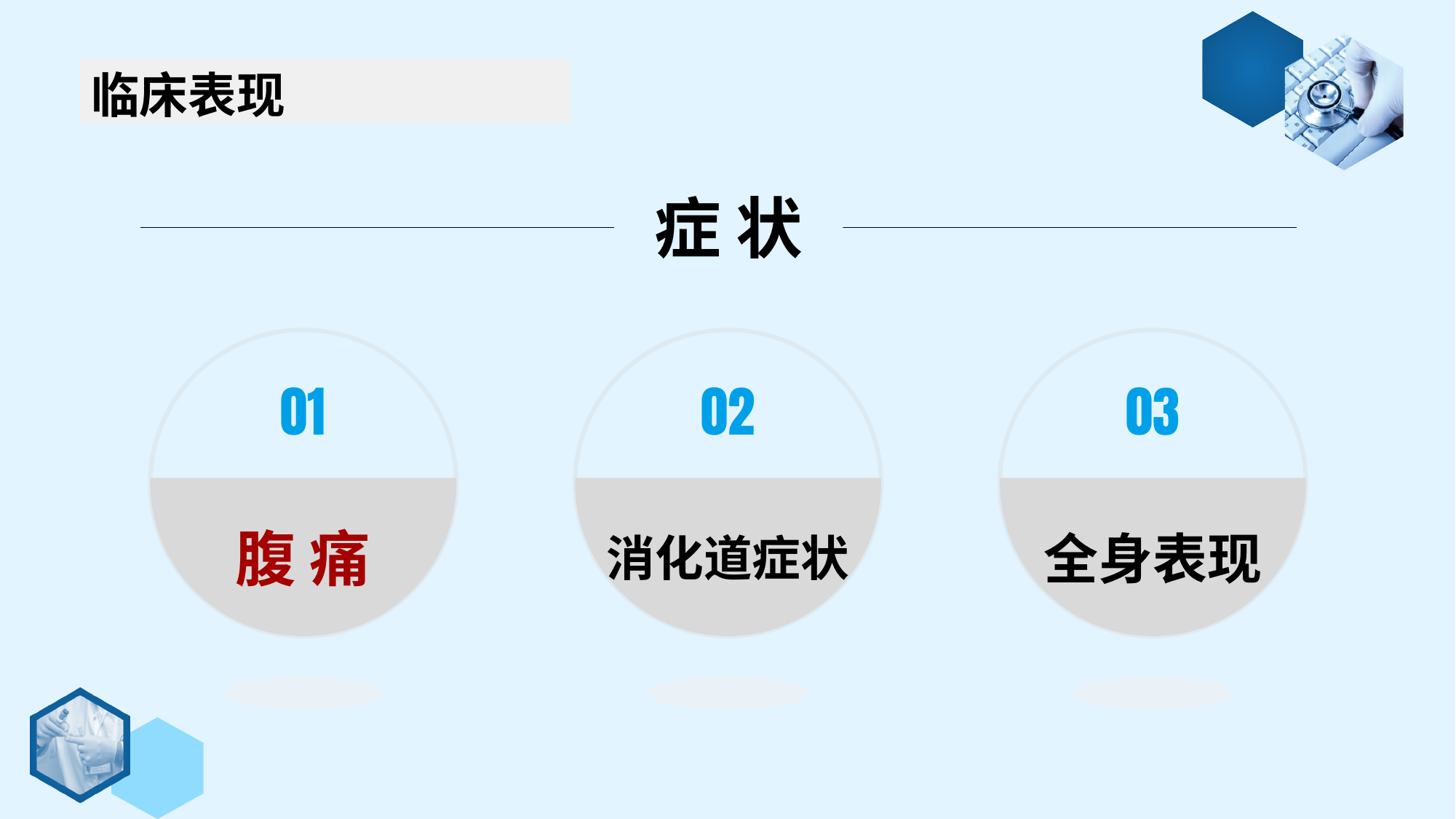

临床表现
症 状
01
腹 痛

02
消化道症状

03
全身表现